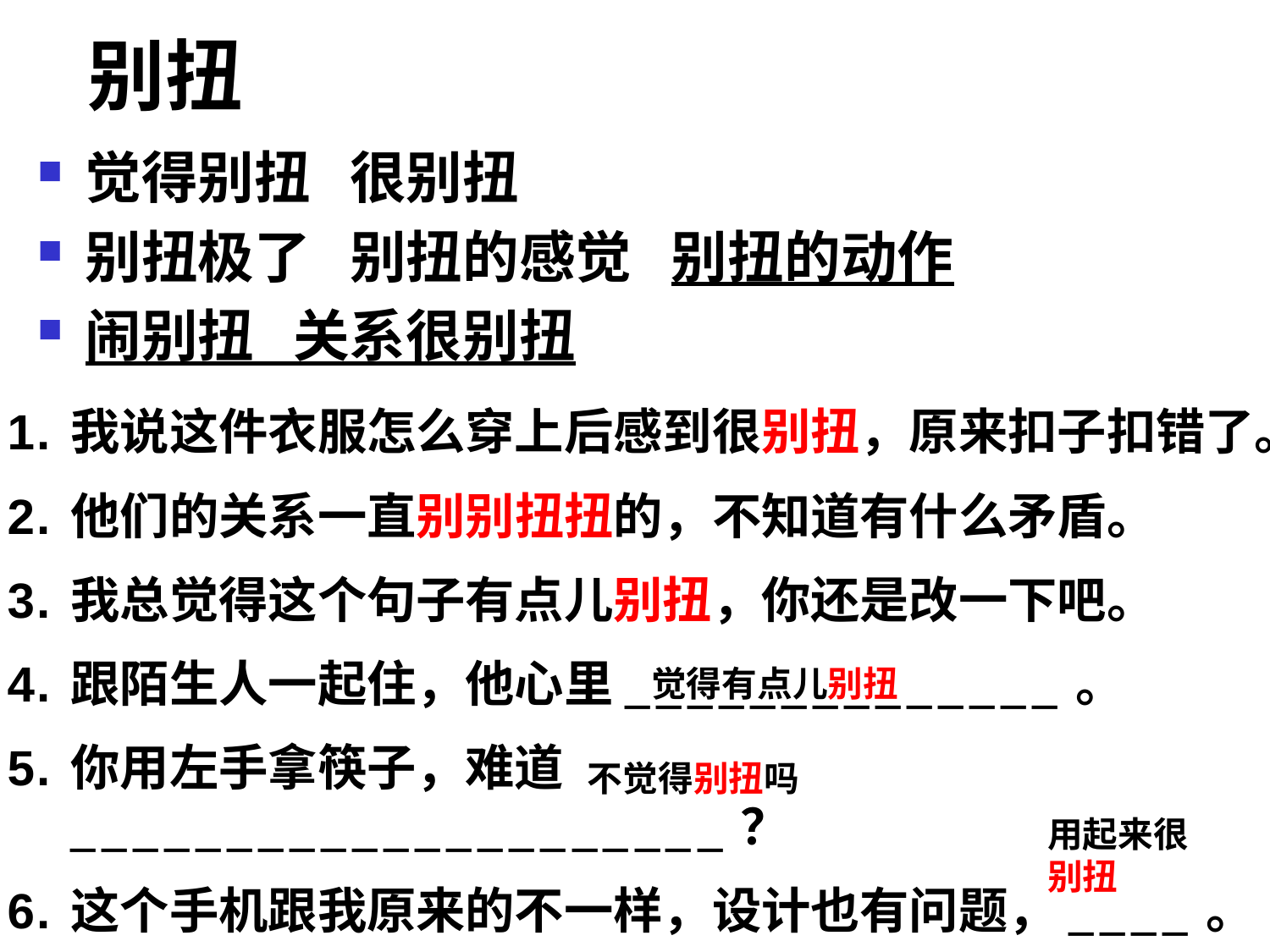

# 别扭
觉得别扭   很别扭
别扭极了   别扭的感觉   别扭的动作
闹别扭   关系很别扭
我说这件衣服怎么穿上后感到很别扭，原来扣子扣错了。
他们的关系一直别别扭扭的，不知道有什么矛盾。
我总觉得这个句子有点儿别扭，你还是改一下吧。
跟陌生人一起住，他心里______________。
你用左手拿筷子，难道_____________________？
这个手机跟我原来的不一样，设计也有问题，____。
觉得有点儿别扭
不觉得别扭吗
用起来很别扭